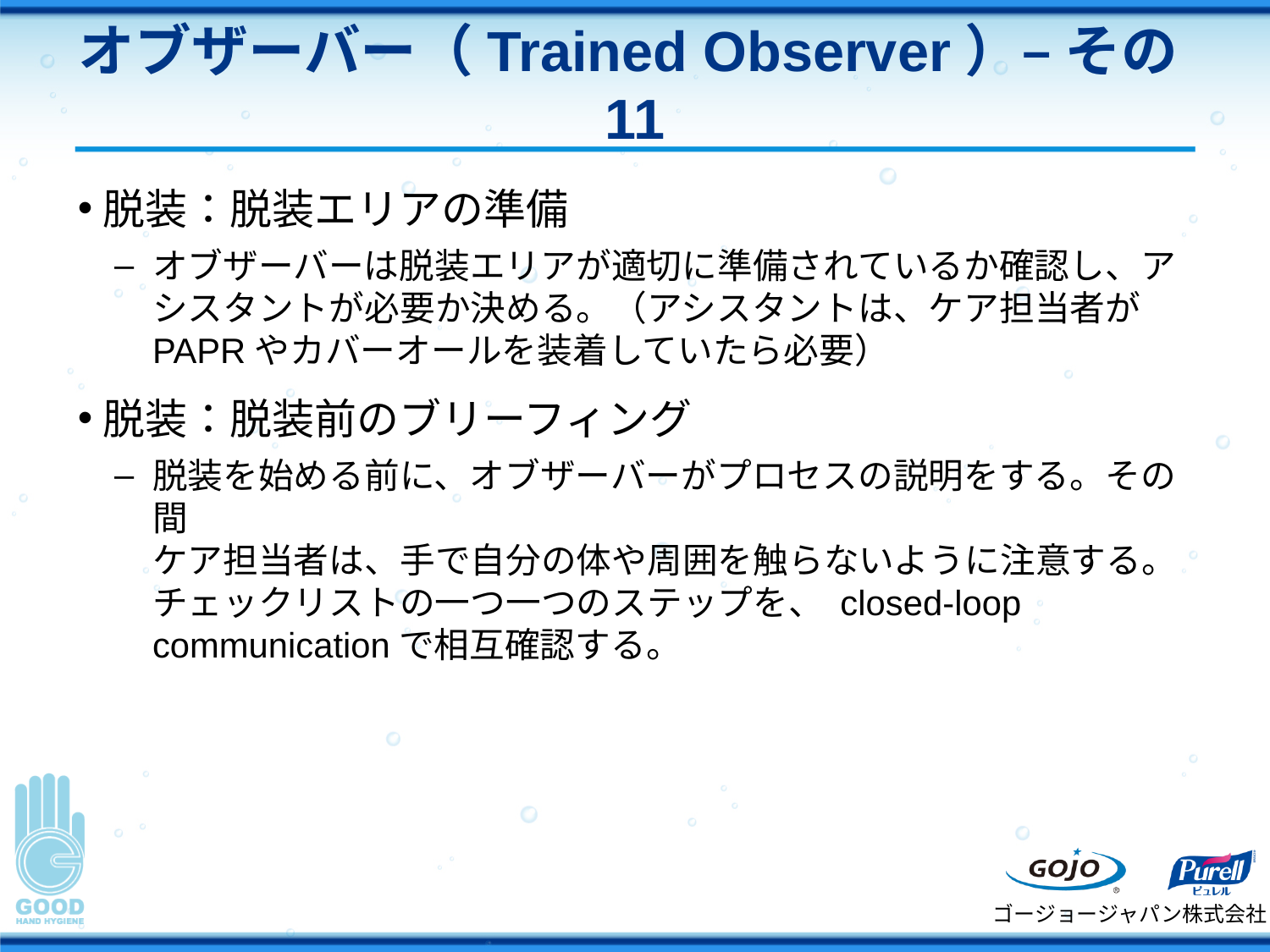

# オブザーバー（Trained Observer）– その11
脱装：脱装エリアの準備
オブザーバーは脱装エリアが適切に準備されているか確認し、アシスタントが必要か決める。（アシスタントは、ケア担当者がPAPRやカバーオールを装着していたら必要）
脱装：脱装前のブリーフィング
脱装を始める前に、オブザーバーがプロセスの説明をする。その間
ケア担当者は、手で自分の体や周囲を触らないように注意する。
チェックリストの一つ一つのステップを、 closed-loop communicationで相互確認する。